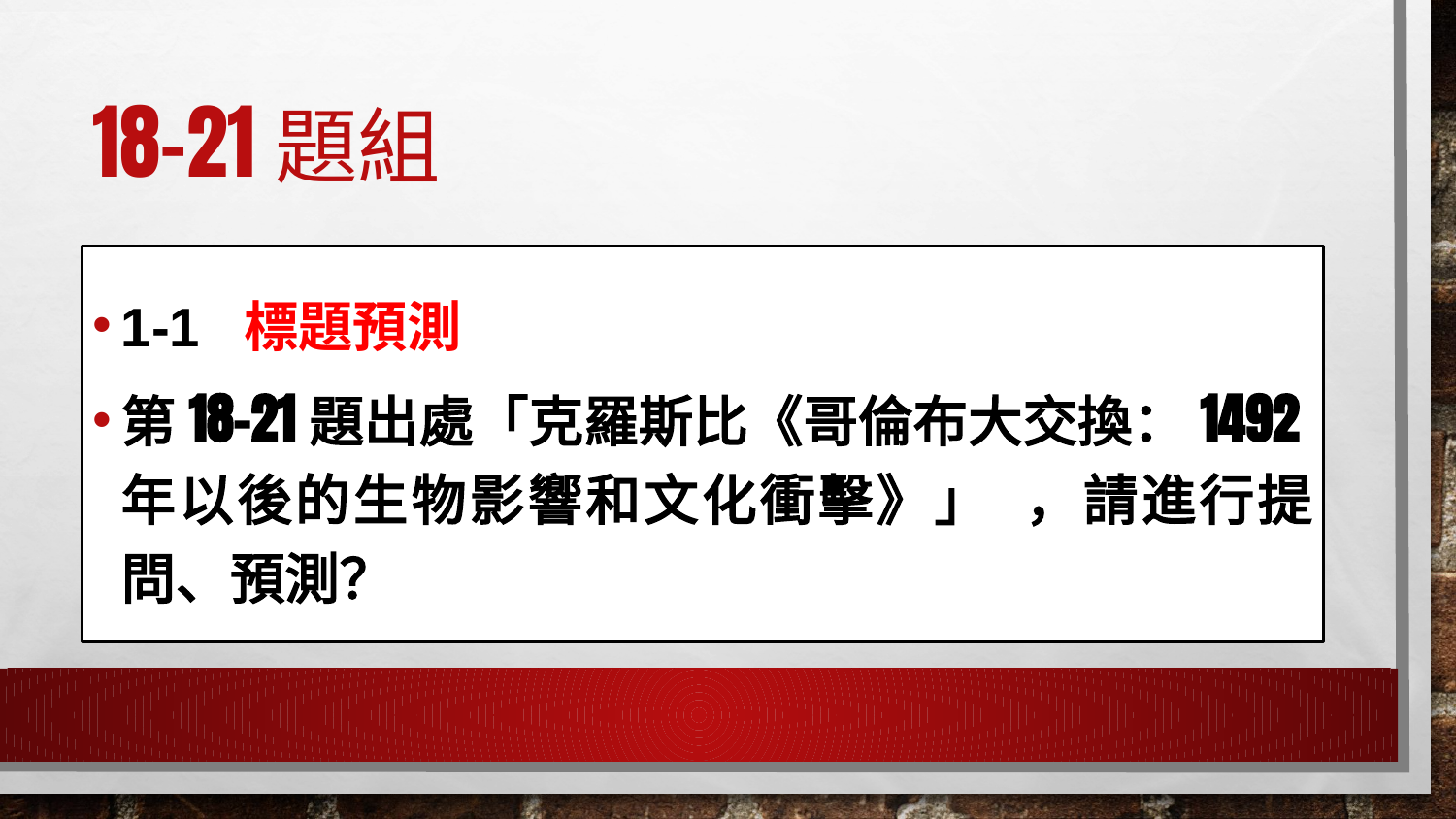

# 18-21題組
1-1  標題預測
第18-21題出處「克羅斯比《哥倫布大交換：1492年以後的生物影響和文化衝擊》」  ，請進行提問、預測？